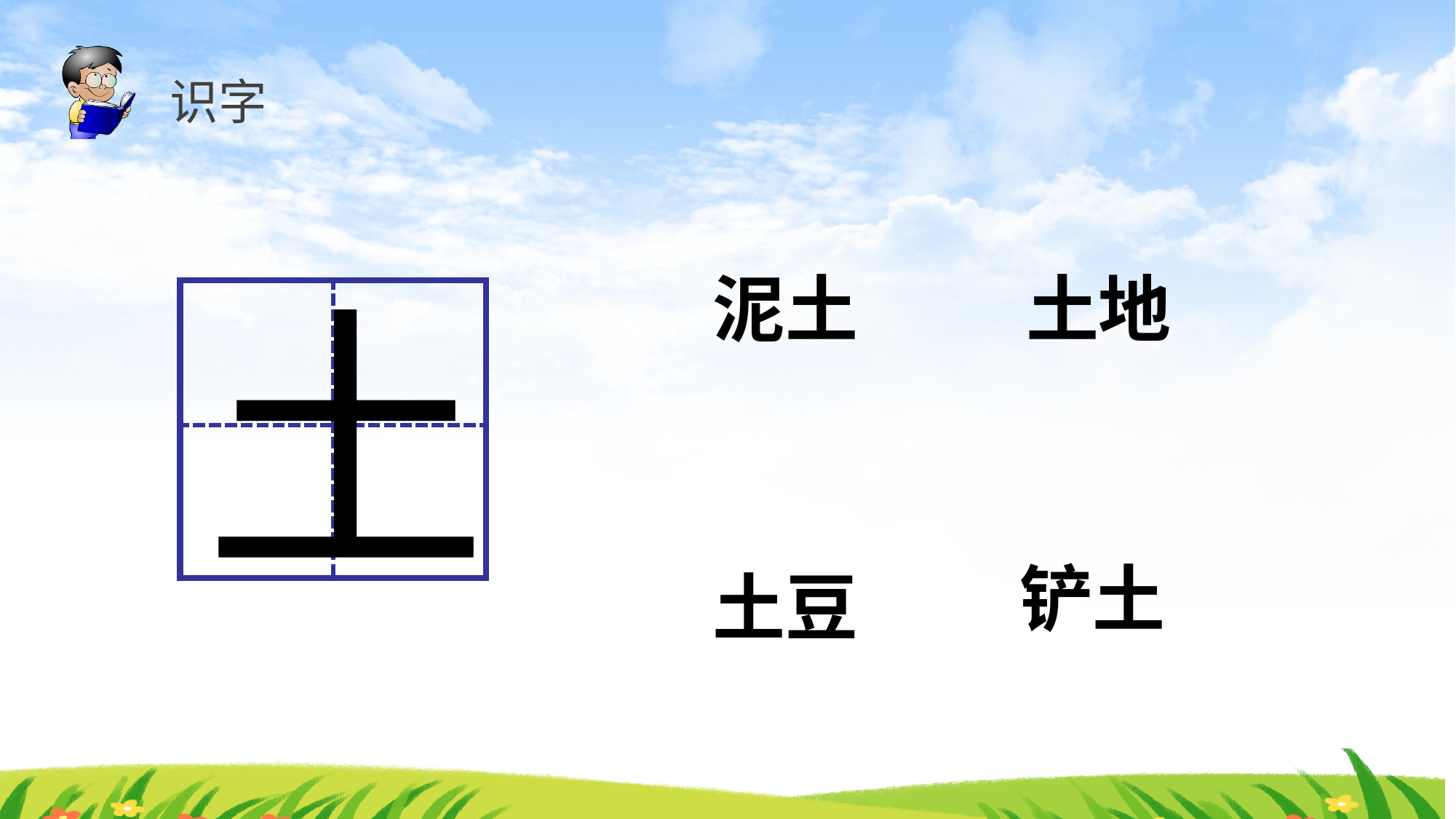

识字
土
泥土
土地
|  |  |
| --- | --- |
|  |  |
铲土
土豆